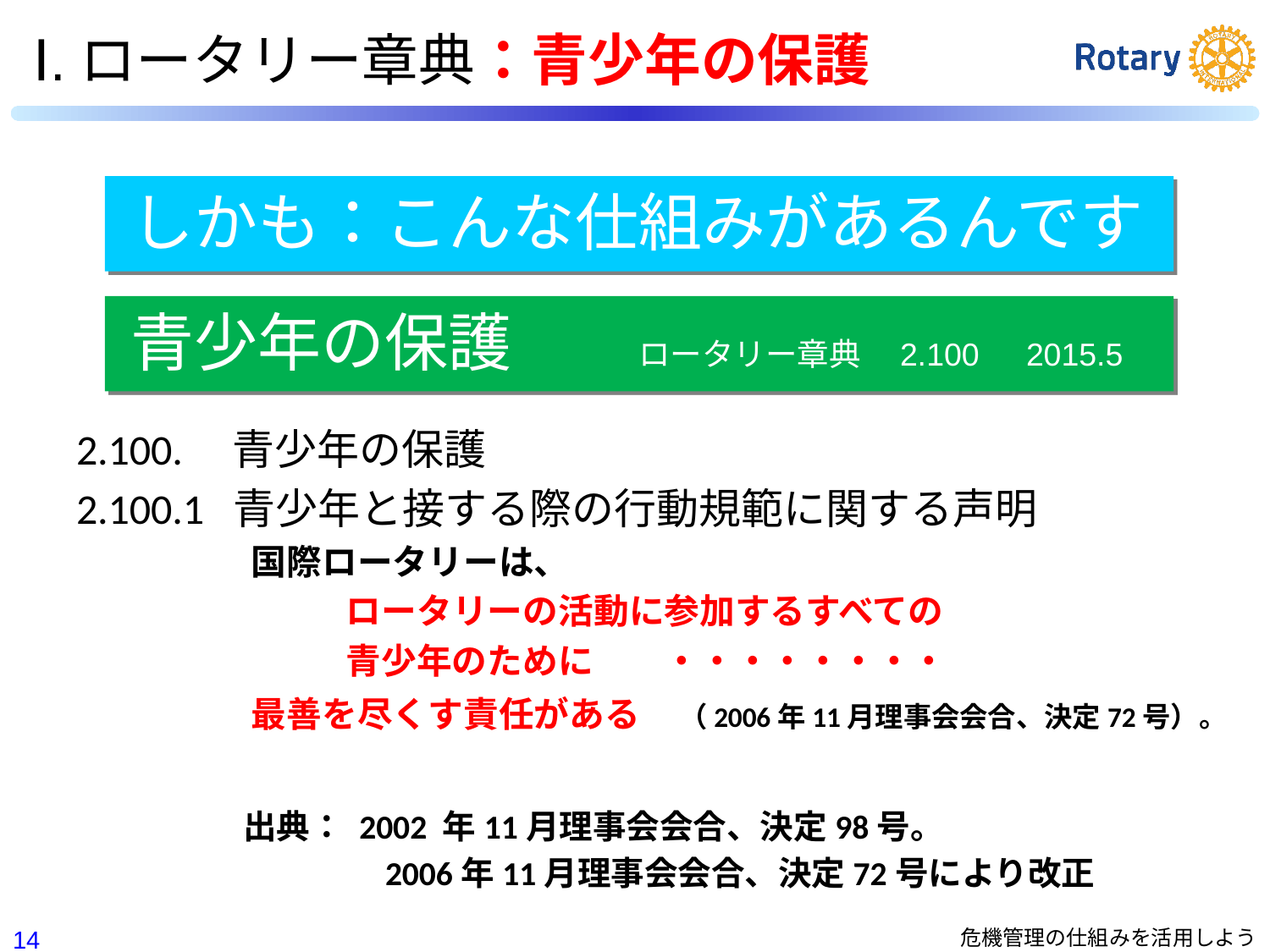

Ⅰ.ロータリー章典：青少年の保護

しかも：こんな仕組みがあるんです
青少年の保護　　ロータリー章典　2.100　2015.5
2.100. 	  青少年の保護
2.100.1  青少年と接する際の行動規範に関する声明
　　             国際ロータリーは、
　　　　                ロータリーの活動に参加するすべての
　　　　                青少年のために　　・・・・・・・・
　　             最善を尽くす責任がある　（2006年11月理事会会合、決定72号）。

　　　　　出典： 2002 年11月理事会会合、決定98号。
　　　　　　　　　2006年11月理事会会合、決定72号により改正
14
危機管理の仕組みを活用しよう